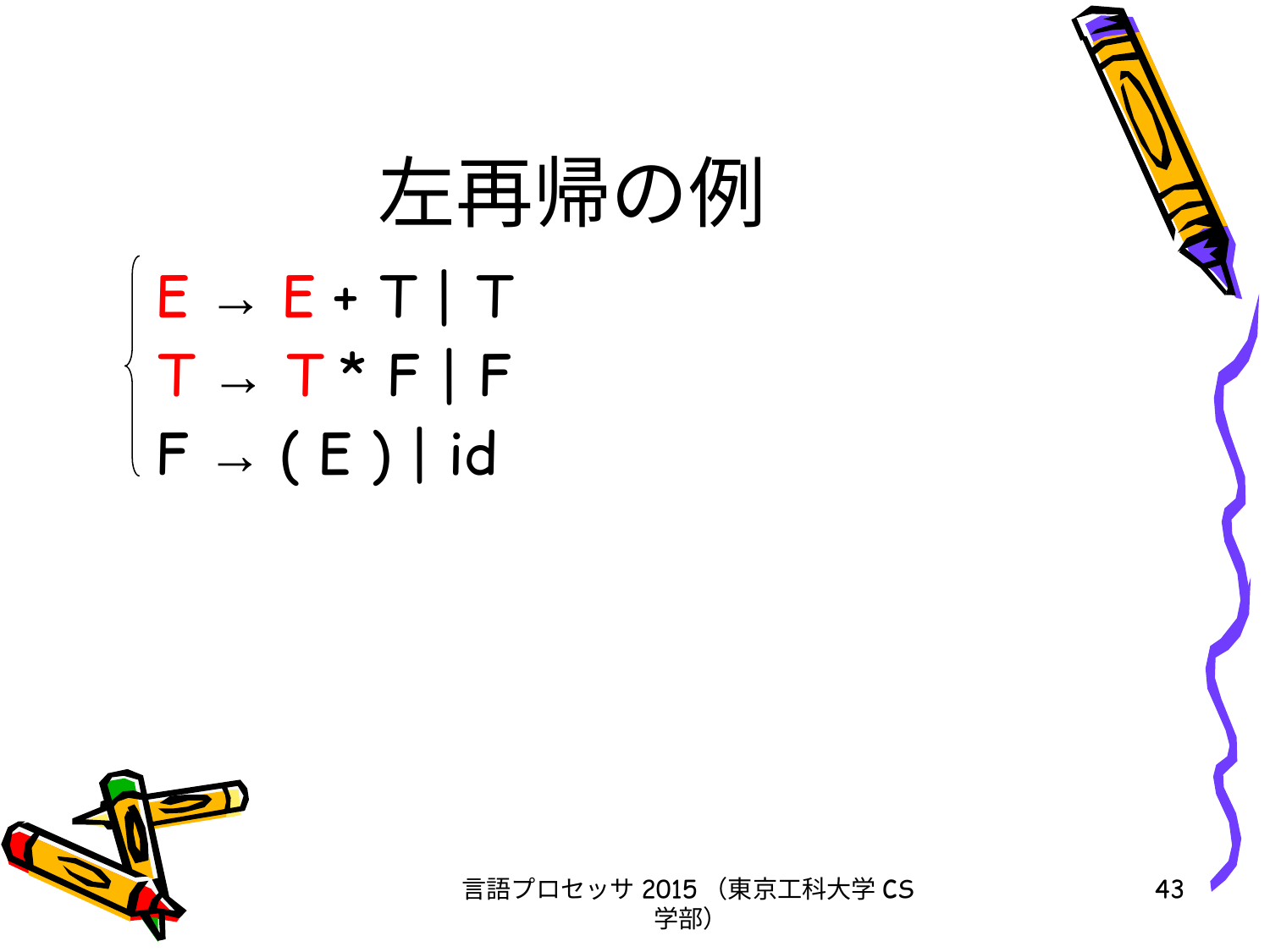

# 左再帰の例
	E → E + T | T
	T → T * F | F
	F → ( E ) | id

言語プロセッサ2015（東京工科大学CS学部）
43